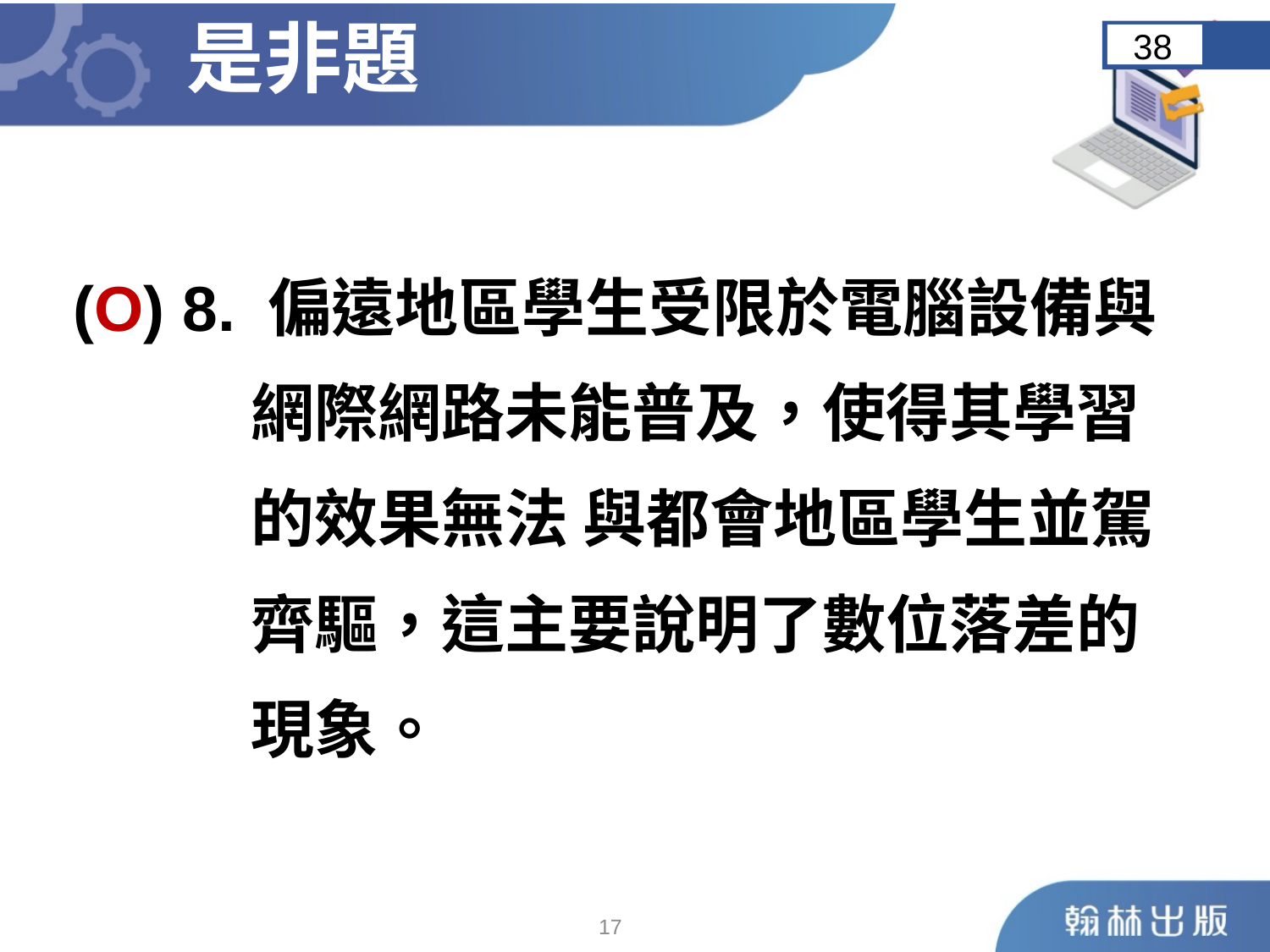

是非題
38
	(O) 8. 偏遠地區學生受限於電腦設備與
             網際網路未能普及，使得其學習
             的效果無法 與都會地區學生並駕
             齊驅，這主要說明了數位落差的
             現象。
17